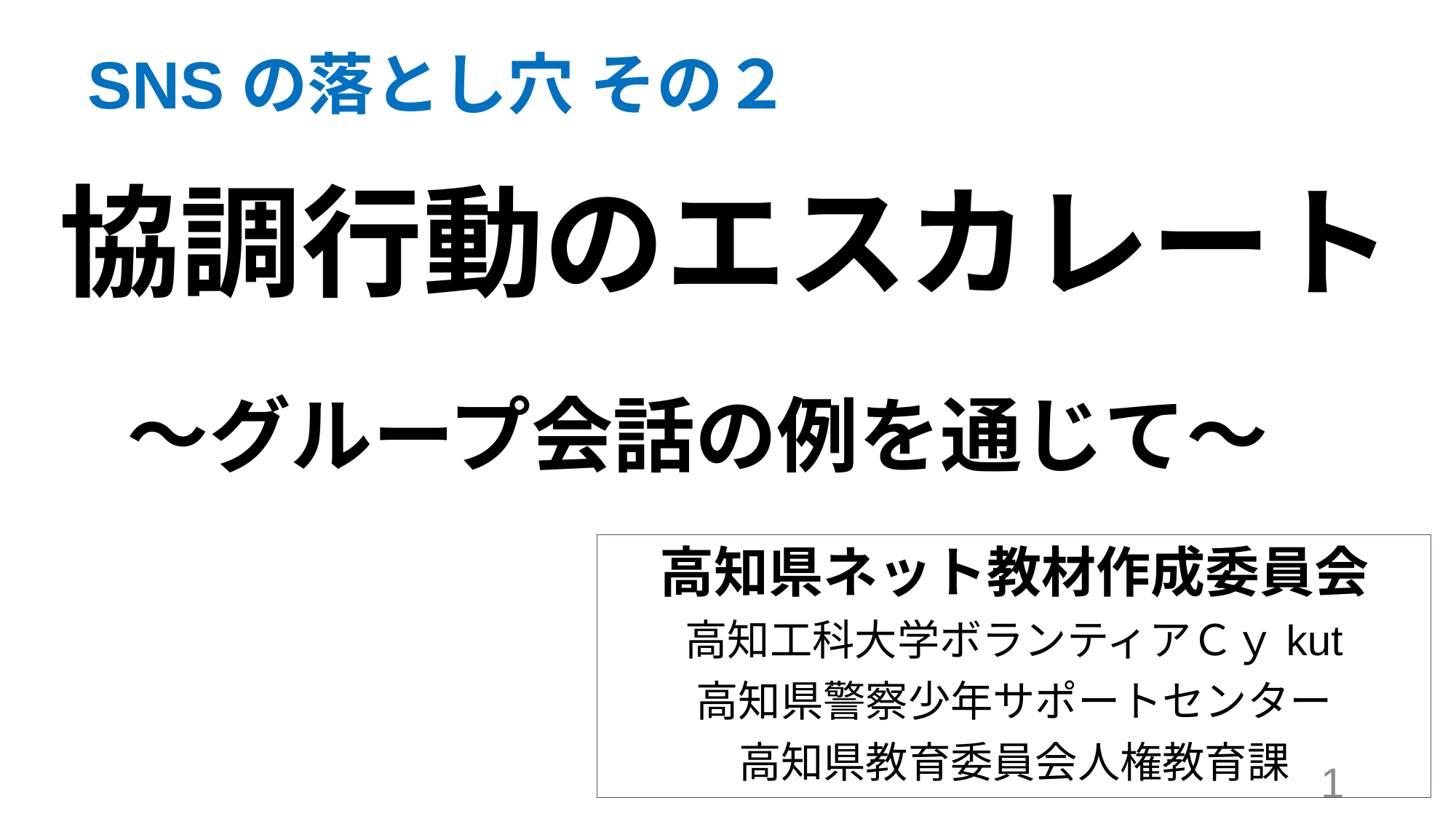

SNSの落とし穴 その２
協調行動のエスカレート
〜グループ会話の例を通じて〜
高知県ネット教材作成委員会
高知工科大学ボランティアＣｙkut
高知県警察少年サポートセンター
高知県教育委員会人権教育課
1